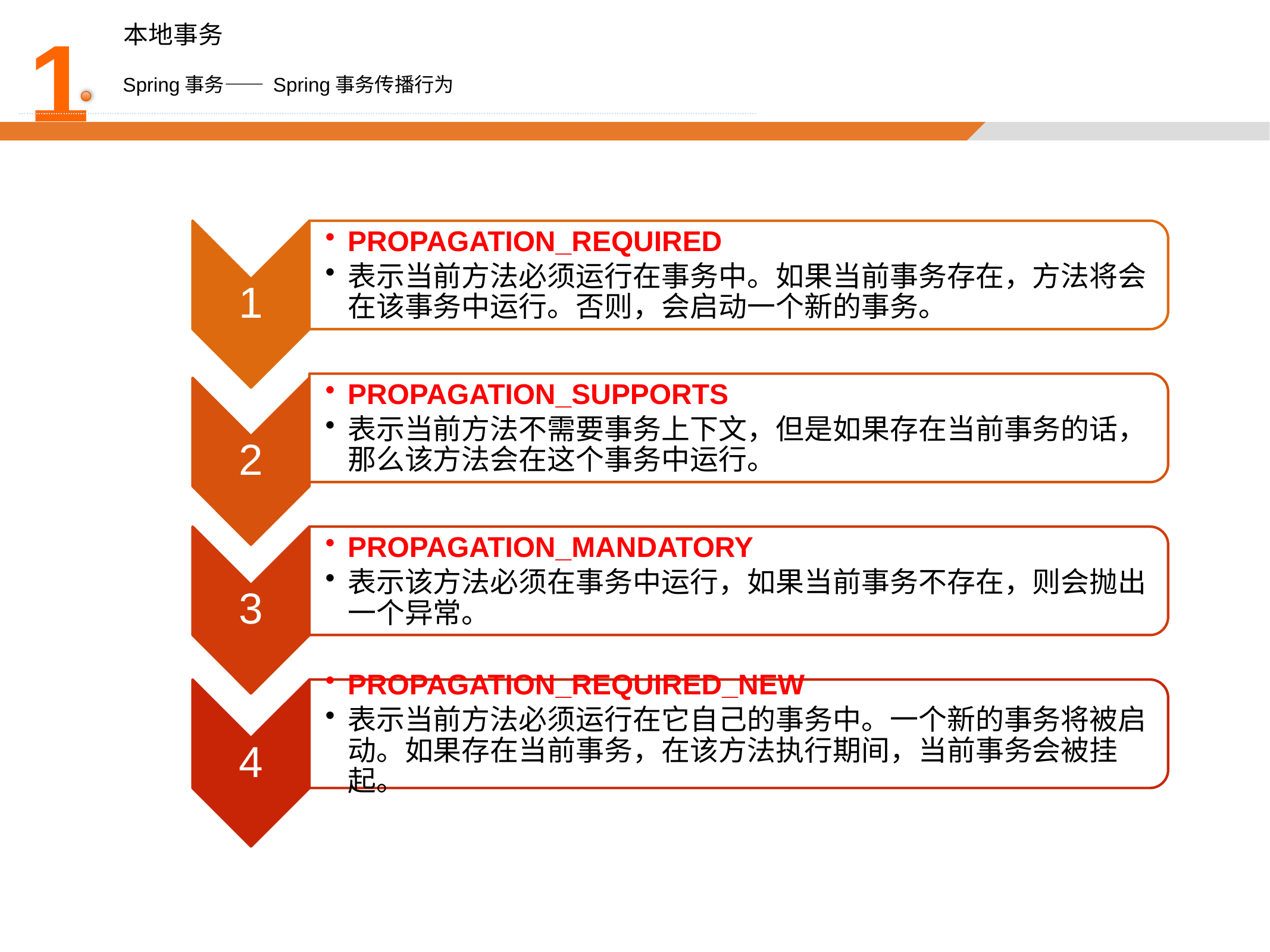

1
本地事务

Spring事务—— Spring事务传播行为
1
PROPAGATION_REQUIRED
表示当前方法必须运行在事务中。如果当前事务存在，方法将会在该事务中运行。否则，会启动一个新的事务。
PROPAGATION_SUPPORTS
表示当前方法不需要事务上下文，但是如果存在当前事务的话，那么该方法会在这个事务中运行。
2
3
PROPAGATION_MANDATORY
表示该方法必须在事务中运行，如果当前事务不存在，则会抛出一个异常。
4
PROPAGATION_REQUIRED_NEW
表示当前方法必须运行在它自己的事务中。一个新的事务将被启动。如果存在当前事务，在该方法执行期间，当前事务会被挂起。